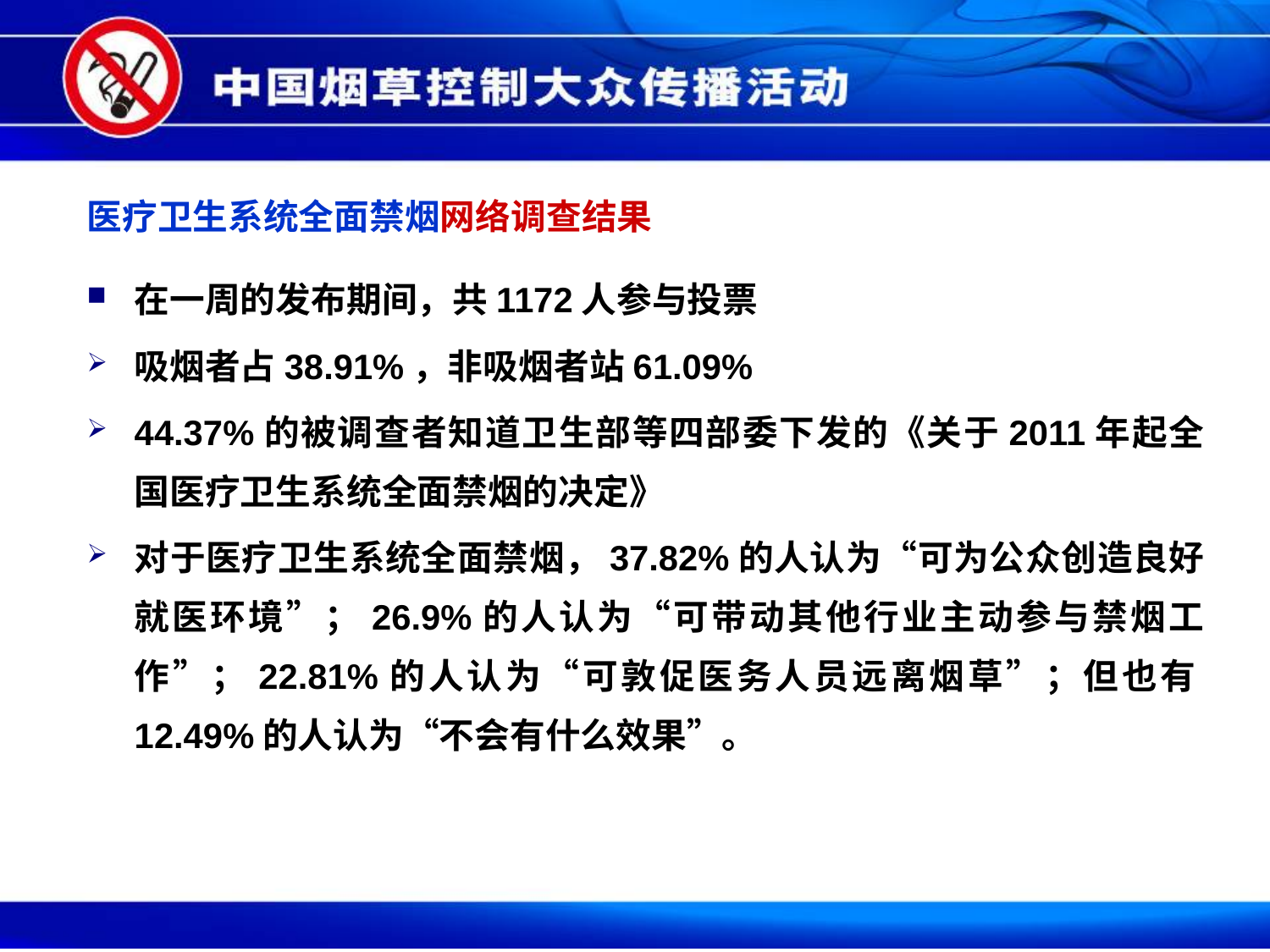

医疗卫生系统全面禁烟网络调查结果
在一周的发布期间，共1172人参与投票
吸烟者占38.91%，非吸烟者站61.09%
44.37%的被调查者知道卫生部等四部委下发的《关于2011年起全国医疗卫生系统全面禁烟的决定》
对于医疗卫生系统全面禁烟，37.82%的人认为“可为公众创造良好就医环境”；26.9%的人认为“可带动其他行业主动参与禁烟工作”；22.81%的人认为“可敦促医务人员远离烟草”；但也有12.49%的人认为“不会有什么效果”。